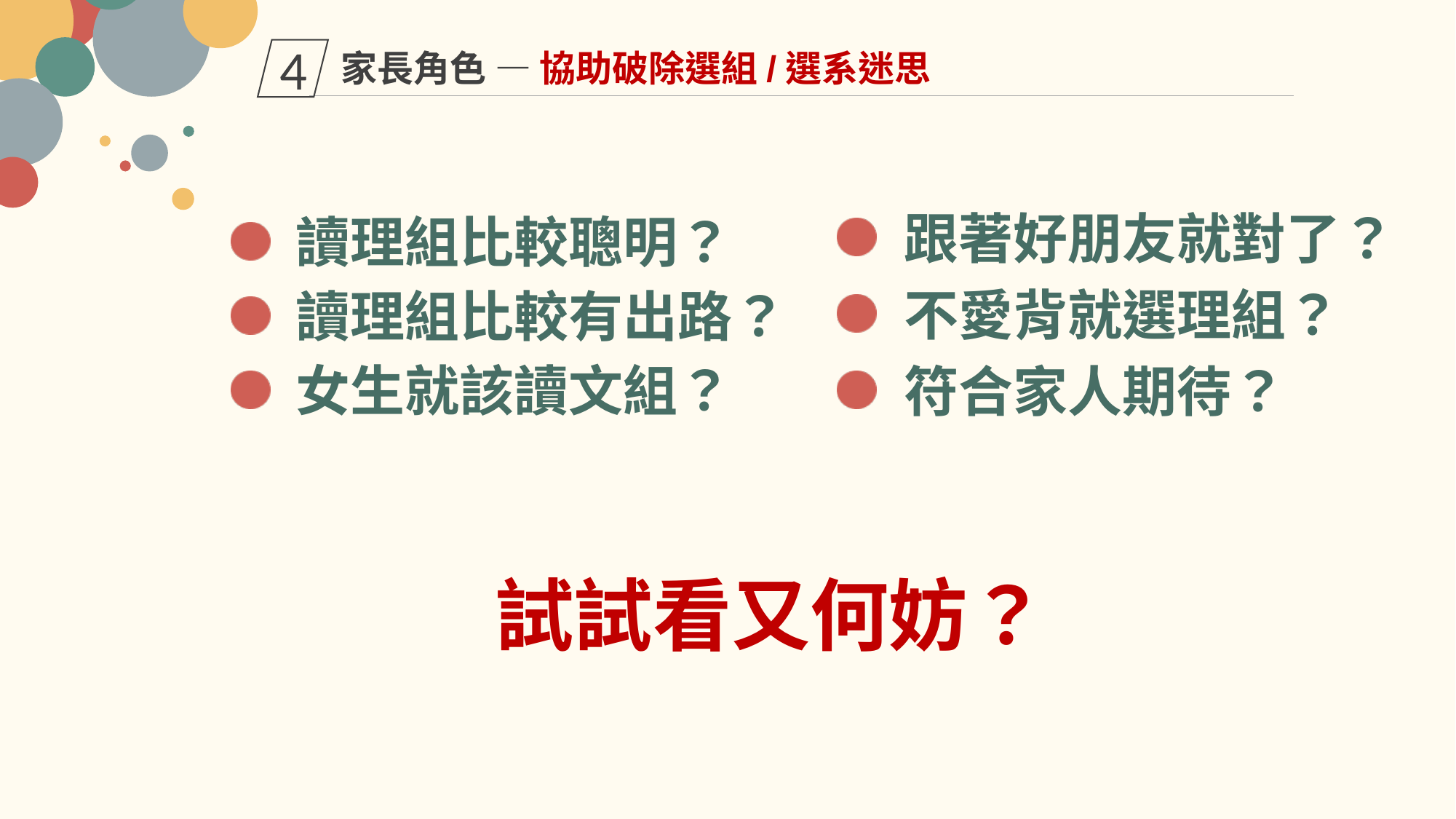

4
家長角色 — 協助破除選組/選系迷思
 跟著好朋友就對了？
 不愛背就選理組？
 符合家人期待？
 讀理組比較聰明？
 讀理組比較有出路？
 女生就該讀文組？

試試看又何妨？